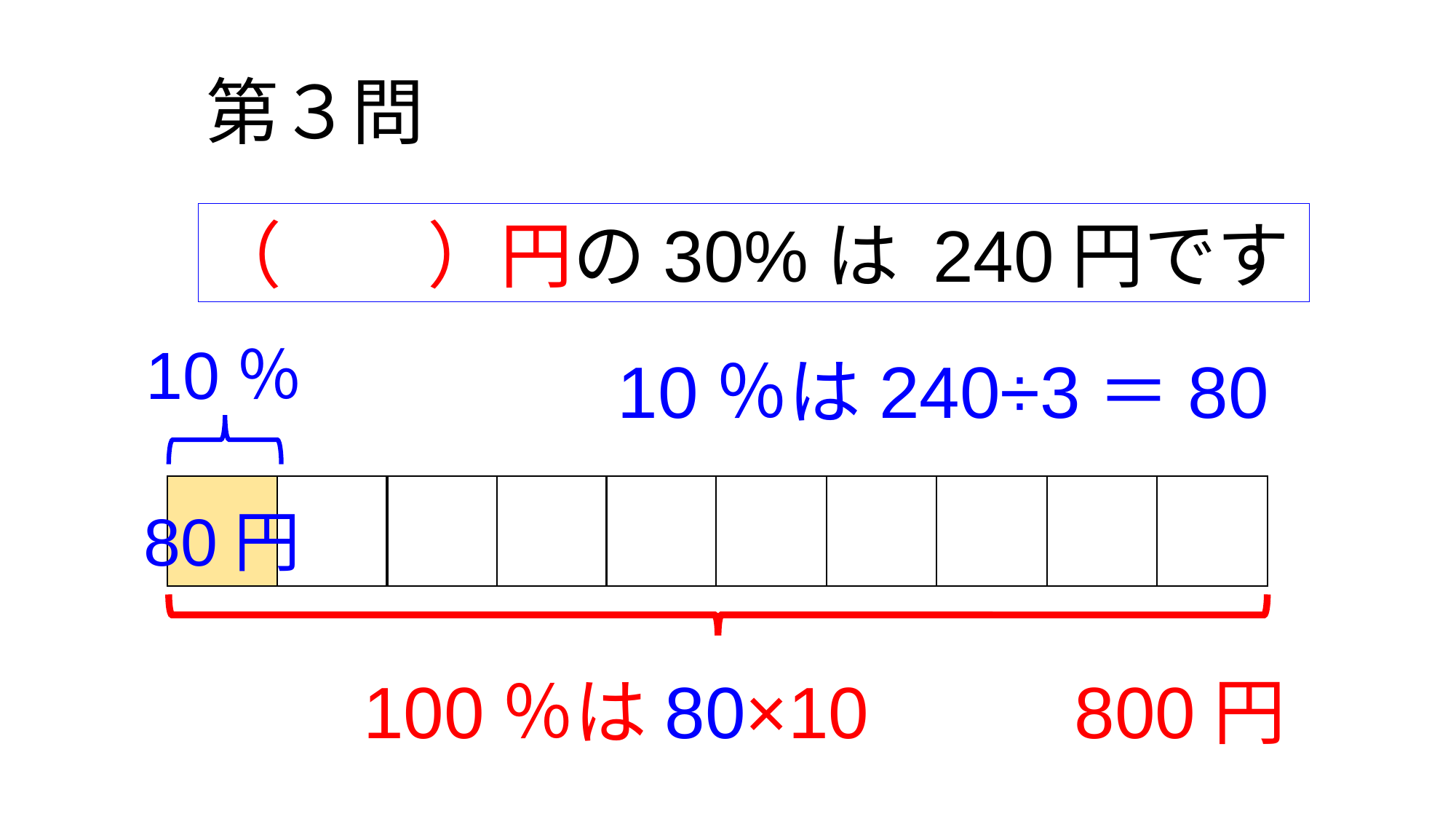

第３問

（　　）円の30%は 240円です
10％
10％は240÷3＝80

80円
800円
100％は80×10